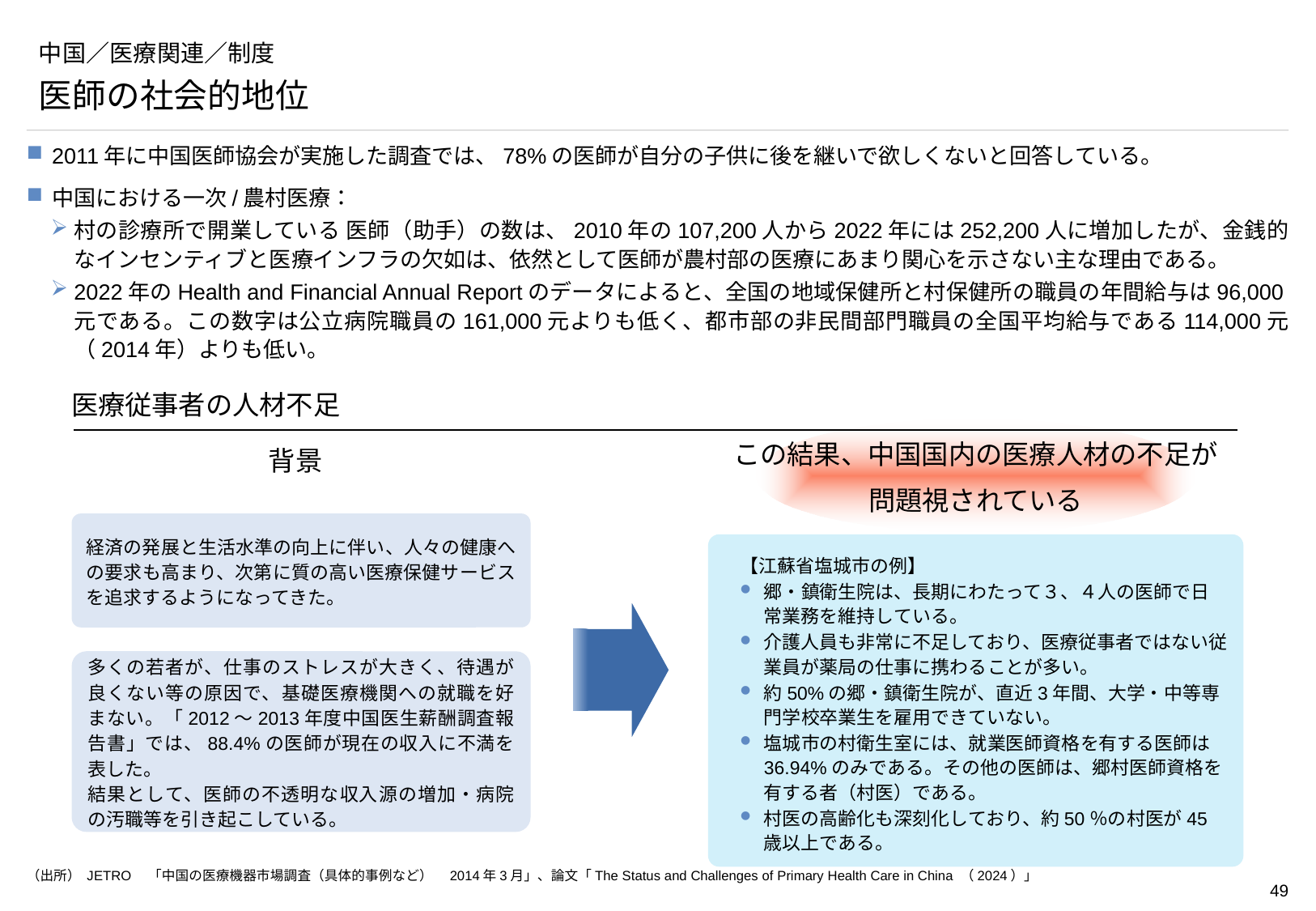

# 中国／医療関連／制度
医師の社会的地位
2011年に中国医師協会が実施した調査では、78%の医師が自分の子供に後を継いで欲しくないと回答している。
中国における一次/農村医療：
村の診療所で開業している 医師（助手）の数は、2010年の107,200人から2022年には252,200人に増加したが、金銭的なインセンティブと医療インフラの欠如は、依然として医師が農村部の医療にあまり関心を示さない主な理由である。
2022年のHealth and Financial Annual Reportのデータによると、全国の地域保健所と村保健所の職員の年間給与は96,000元である。この数字は公立病院職員の161,000元よりも低く、都市部の非民間部門職員の全国平均給与である114,000元 （2014年）よりも低い。
医療従事者の人材不足
この結果、中国国内の医療人材の不足が
問題視されている
背景
経済の発展と生活水準の向上に伴い、人々の健康への要求も高まり、次第に質の高い医療保健サービスを追求するようになってきた。
【江蘇省塩城市の例】
郷・鎮衛生院は、長期にわたって３、４人の医師で日常業務を維持している。
介護人員も非常に不足しており、医療従事者ではない従業員が薬局の仕事に携わることが多い。
約50%の郷・鎮衛生院が、直近3年間、大学・中等専門学校卒業生を雇用できていない。
塩城市の村衛生室には、就業医師資格を有する医師は36.94%のみである。その他の医師は、郷村医師資格を有する者（村医）である。
村医の高齢化も深刻化しており、約50％の村医が45歳以上である。

多くの若者が、仕事のストレスが大きく、待遇が良くない等の原因で、基礎医療機関への就職を好まない。「2012～2013年度中国医生薪酬調査報告書」では、88.4%の医師が現在の収入に不満を表した。
結果として、医師の不透明な収入源の増加・病院の汚職等を引き起こしている。
（出所） JETRO　「中国の医療機器市場調査（具体的事例など）　2014年3月」、論文「The Status and Challenges of Primary Health Care in China （2024）」